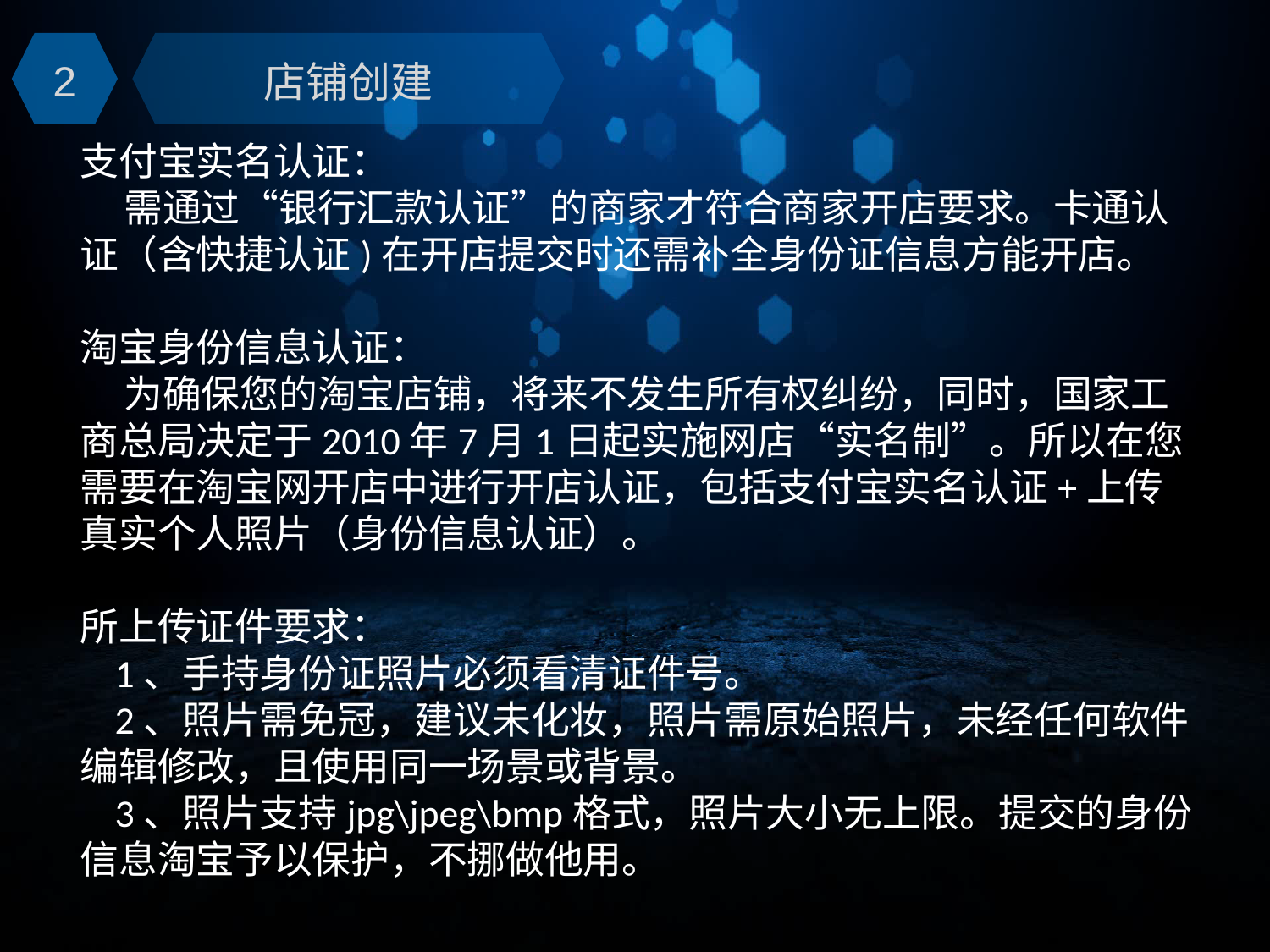

2

店铺创建
支付宝实名认证：
    需通过“银行汇款认证”的商家才符合商家开店要求。卡通认证（含快捷认证)在开店提交时还需补全身份证信息方能开店。

淘宝身份信息认证：
    为确保您的淘宝店铺，将来不发生所有权纠纷，同时，国家工商总局决定于2010年7月1日起实施网店“实名制”。所以在您需要在淘宝网开店中进行开店认证，包括支付宝实名认证+上传真实个人照片（身份信息认证）。

所上传证件要求：
    1、手持身份证照片必须看清证件号。
    2、照片需免冠，建议未化妆，照片需原始照片，未经任何软件编辑修改，且使用同一场景或背景。
    3、照片支持jpg\jpeg\bmp格式，照片大小无上限。提交的身份信息淘宝予以保护，不挪做他用。